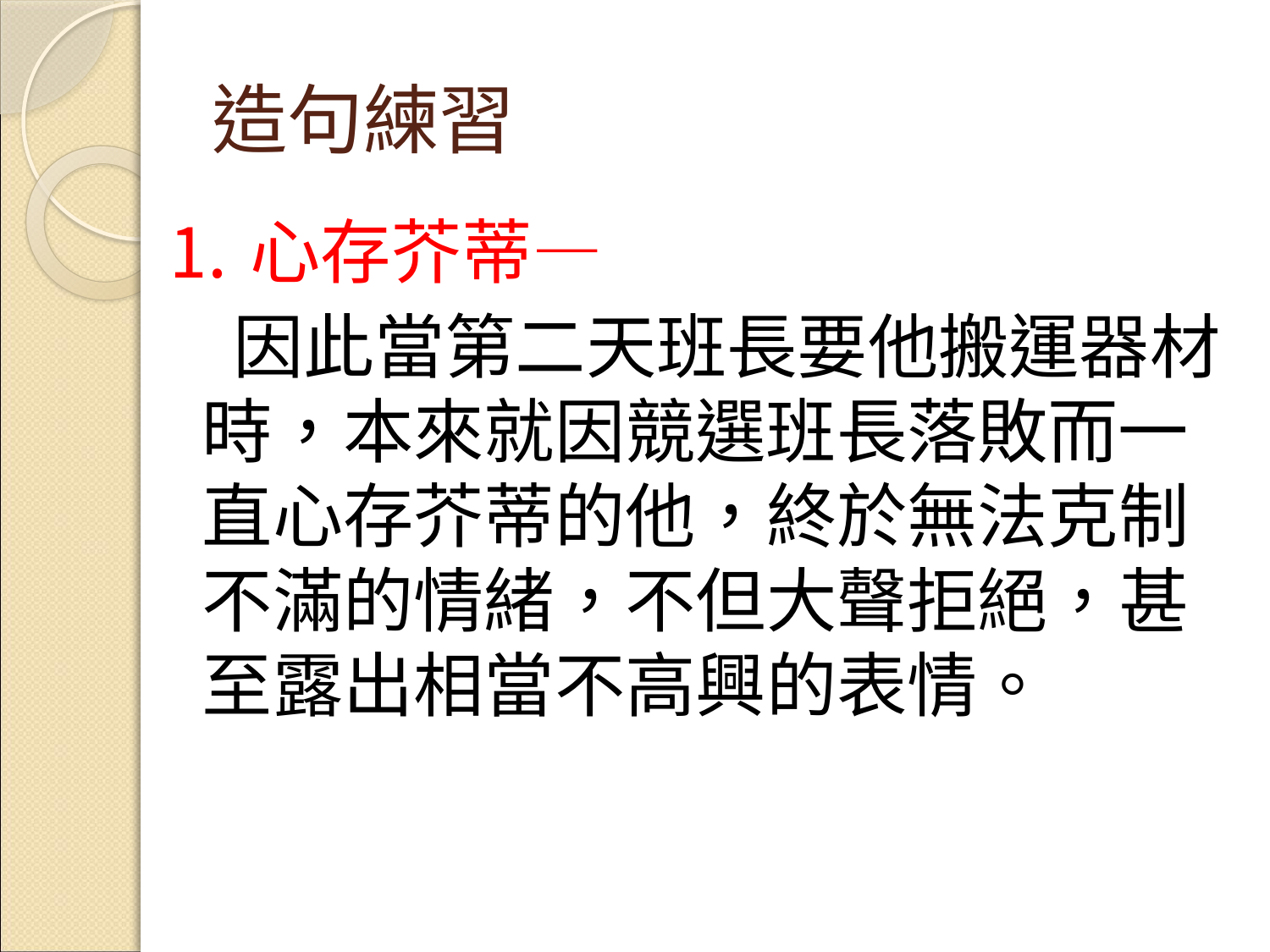

造句練習
⒈心存芥蒂—
　因此當第二天班長要他搬運器材時，本來就因競選班長落敗而一直心存芥蒂的他，終於無法克制不滿的情緒，不但大聲拒絕，甚至露出相當不高興的表情。